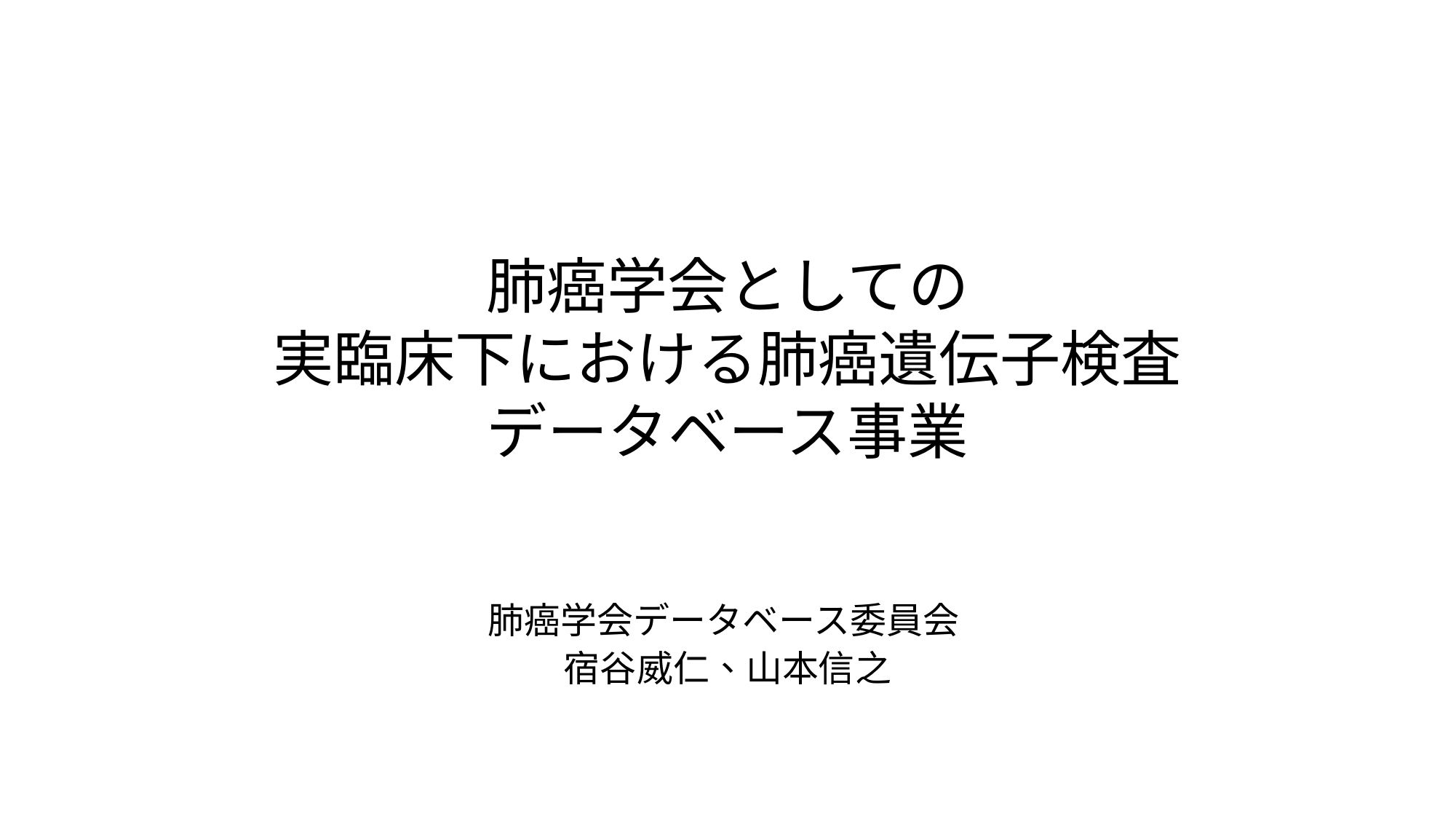

肺癌学会としての
実臨床下における肺癌遺伝子検査
データベース事業
肺癌学会データベース委員会
宿谷威仁、山本信之